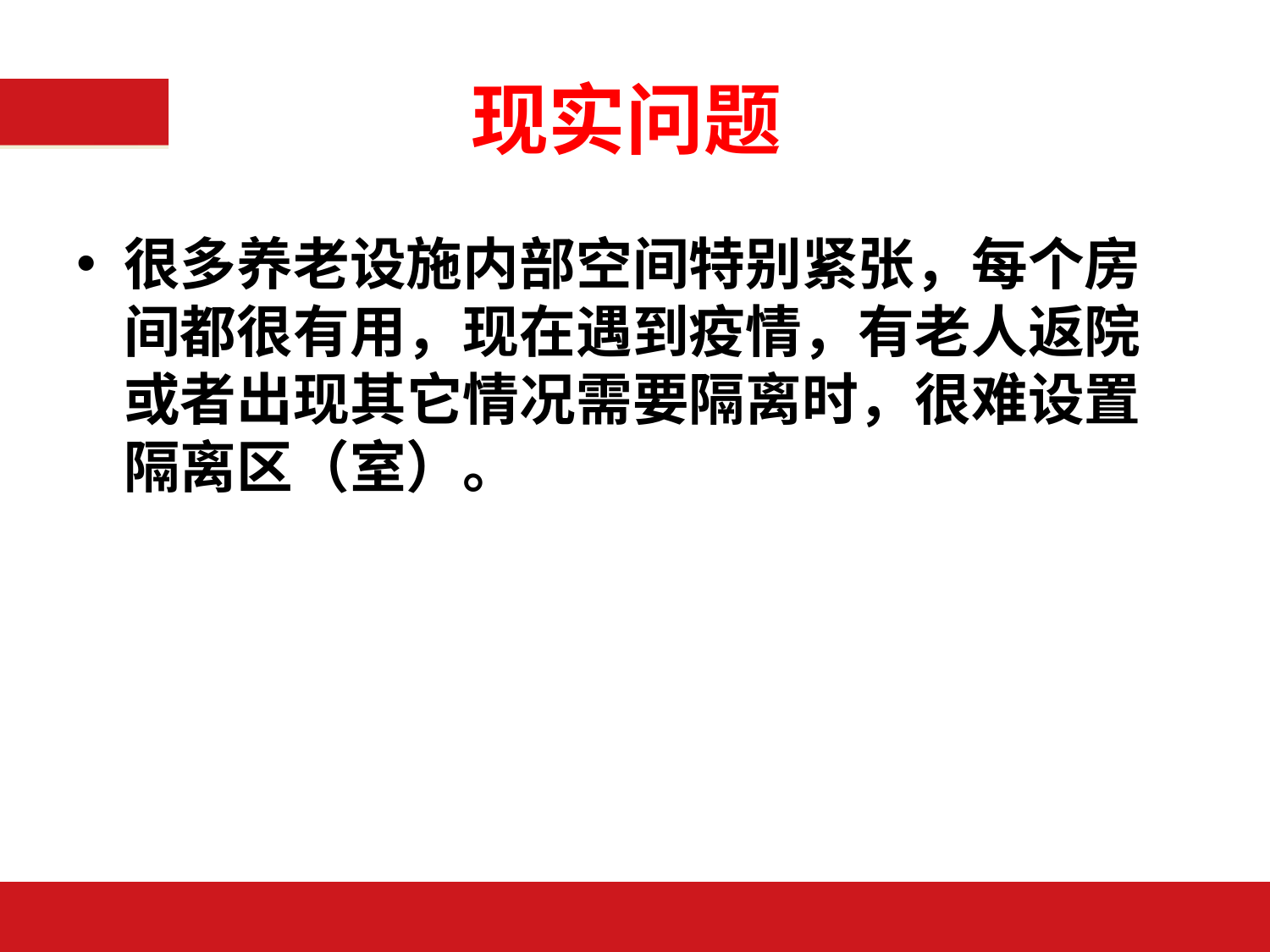

# 现实问题
很多养老设施内部空间特别紧张，每个房间都很有用，现在遇到疫情，有老人返院或者出现其它情况需要隔离时，很难设置隔离区（室）。